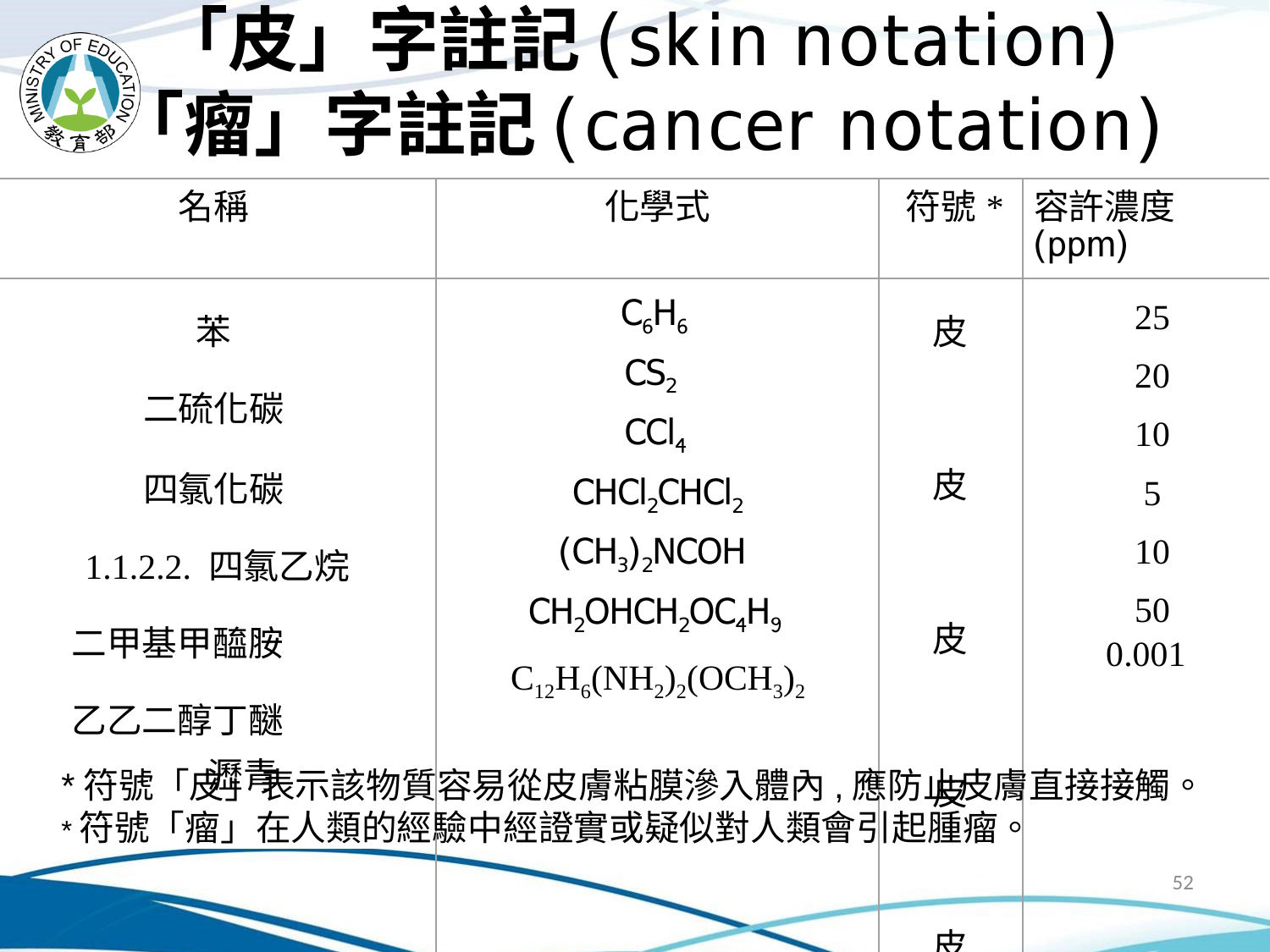

# 「皮」字註記(skin notation) 「瘤」字註記(cancer notation)
| 名稱 | 化學式 | 符號\* | 容許濃度(ppm) |
| --- | --- | --- | --- |
| 苯 二硫化碳 四氯化碳 1.1.2.2. 四氯乙烷 二甲基甲醯胺 乙乙二醇丁醚 瀝青 | C6H6 CS2 CCl4 CHCl2CHCl2 (CH3)2NCOH CH2OHCH2OC4H9 C12H6(NH2)2(OCH3)2 | 皮 皮 皮 皮 皮 皮 瘤 | 25 20 10 5 10 50 0.001 |
*符號「皮」表示該物質容易從皮膚粘膜滲入體內,應防止皮膚直接接觸。
*符號「瘤」在人類的經驗中經證實或疑似對人類會引起腫瘤。
52